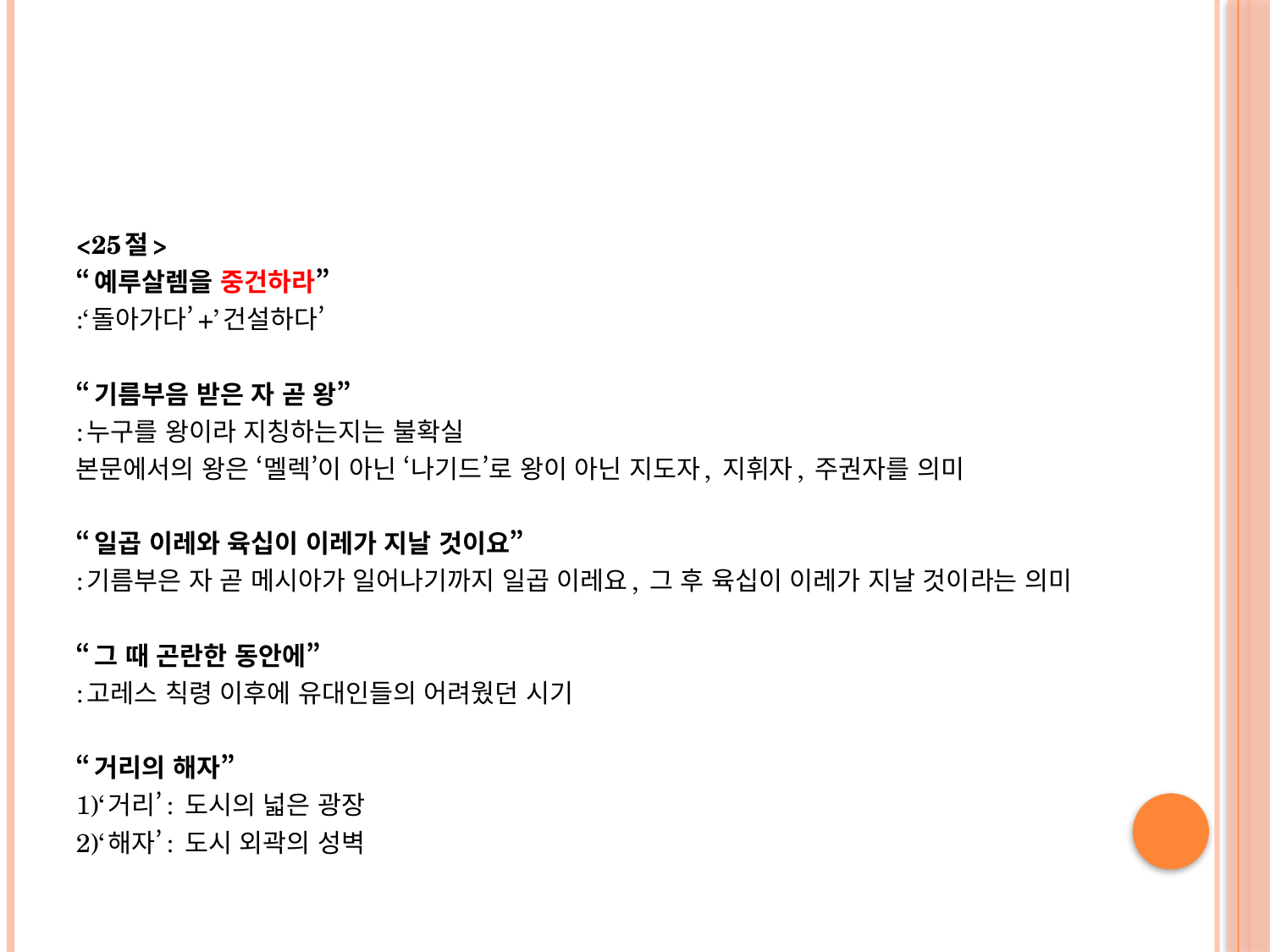

#
<25절>
“예루살렘을 중건하라”
:‘돌아가다’+’건설하다’

“기름부음 받은 자 곧 왕”
:누구를 왕이라 지칭하는지는 불확실
본문에서의 왕은 ‘멜렉’이 아닌 ‘나기드’로 왕이 아닌 지도자, 지휘자, 주권자를 의미

“일곱 이레와 육십이 이레가 지날 것이요”
:기름부은 자 곧 메시아가 일어나기까지 일곱 이레요, 그 후 육십이 이레가 지날 것이라는 의미

“그 때 곤란한 동안에”
:고레스 칙령 이후에 유대인들의 어려웠던 시기

“거리의 해자”
1)‘거리’: 도시의 넓은 광장
2)‘해자’: 도시 외곽의 성벽